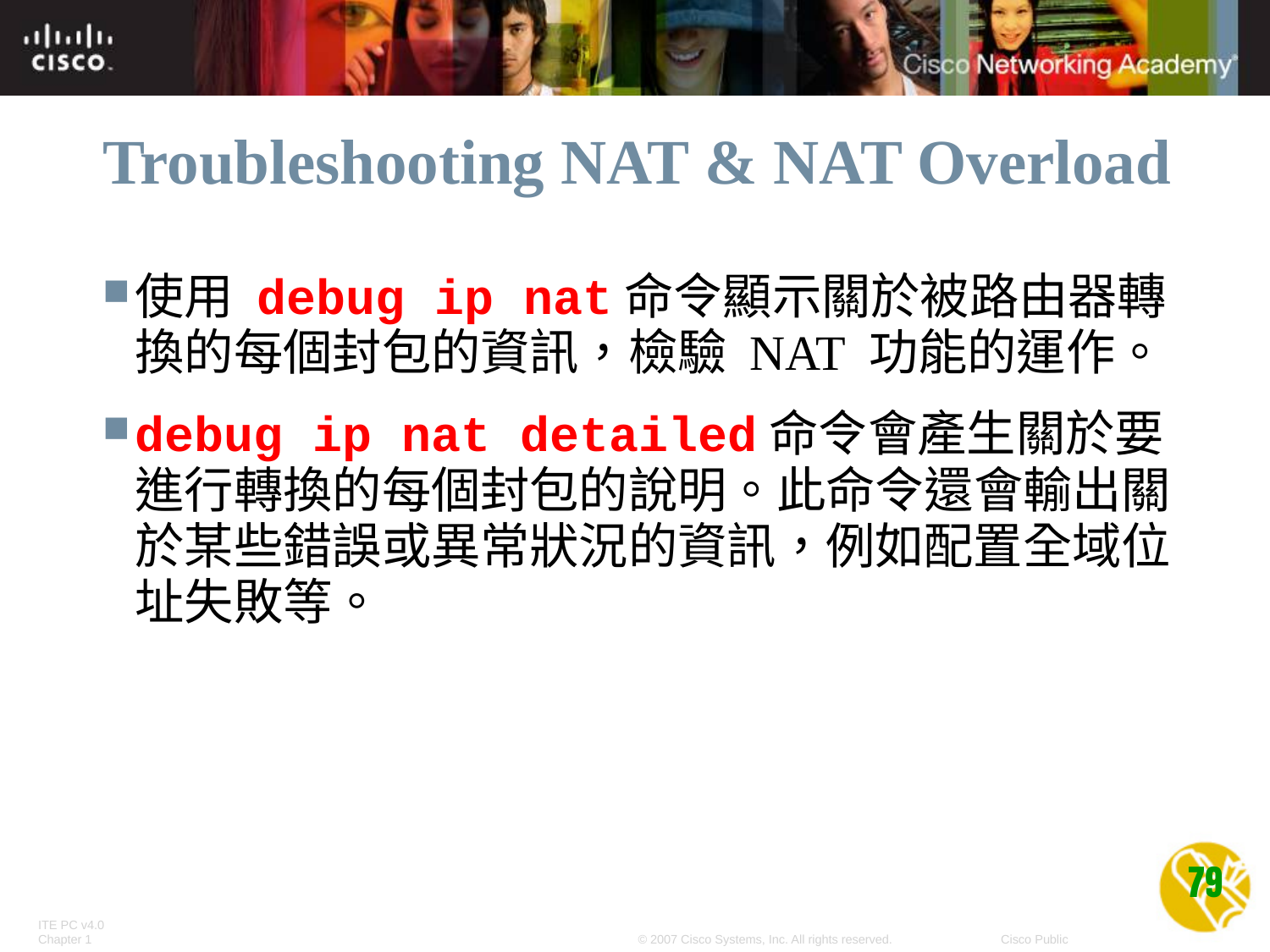

# Troubleshooting NAT & NAT Overload
使用 debug ip nat命令顯示關於被路由器轉換的每個封包的資訊，檢驗 NAT 功能的運作。
debug ip nat detailed命令會產生關於要進行轉換的每個封包的說明。此命令還會輸出關於某些錯誤或異常狀況的資訊，例如配置全域位址失敗等。